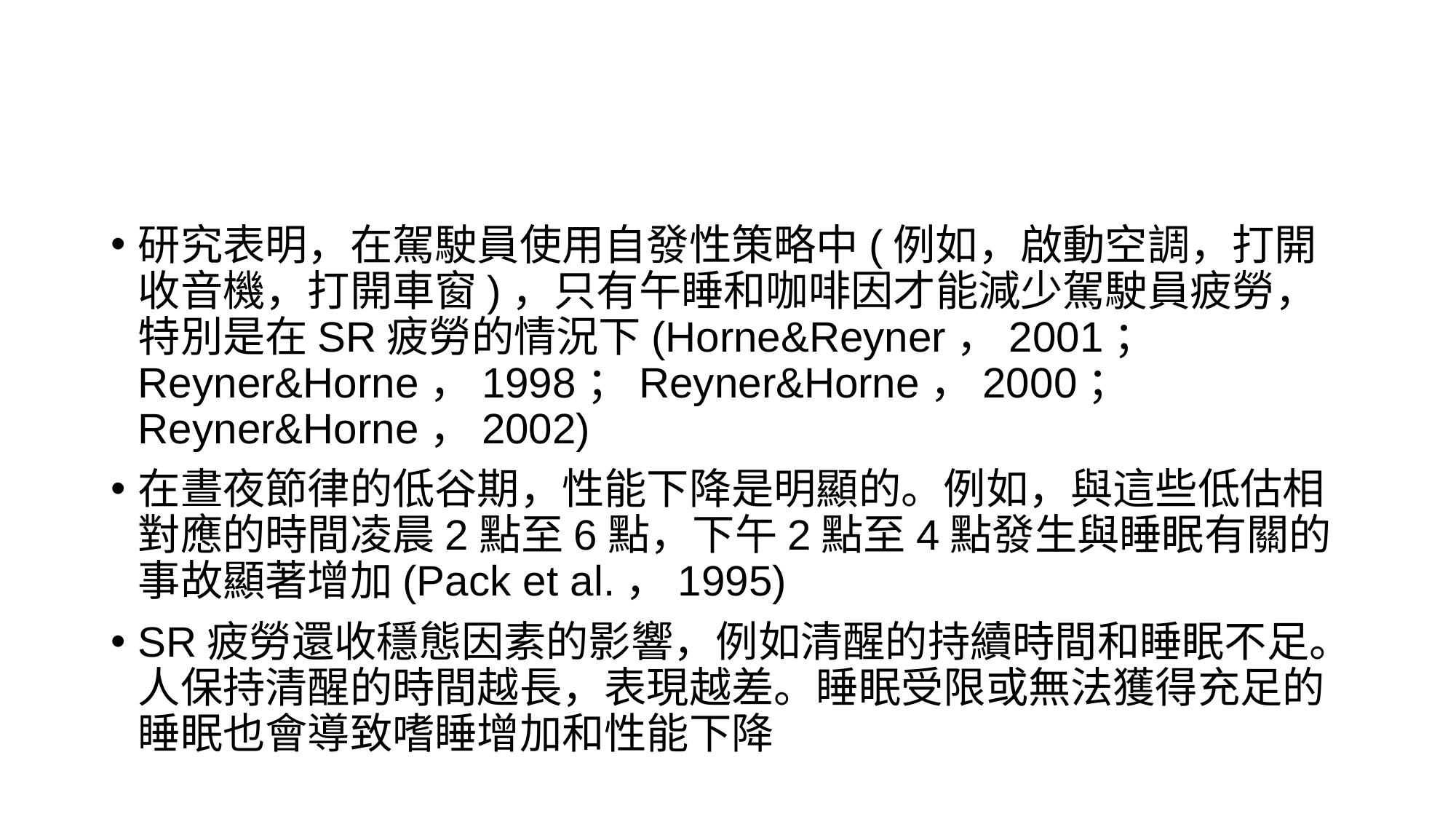

#
研究表明，在駕駛員使用自發性策略中(例如，啟動空調，打開收音機，打開車窗)，只有午睡和咖啡因才能減少駕駛員疲勞，特別是在SR疲勞的情況下(Horne&Reyner，2001；Reyner&Horne，1998；Reyner&Horne，2000；Reyner&Horne，2002)
在晝夜節律的低谷期，性能下降是明顯的。例如，與這些低估相對應的時間凌晨2點至6點，下午2點至4點發生與睡眠有關的事故顯著增加(Pack et al.，1995)
SR疲勞還收穩態因素的影響，例如清醒的持續時間和睡眠不足。人保持清醒的時間越長，表現越差。睡眠受限或無法獲得充足的睡眠也會導致嗜睡增加和性能下降